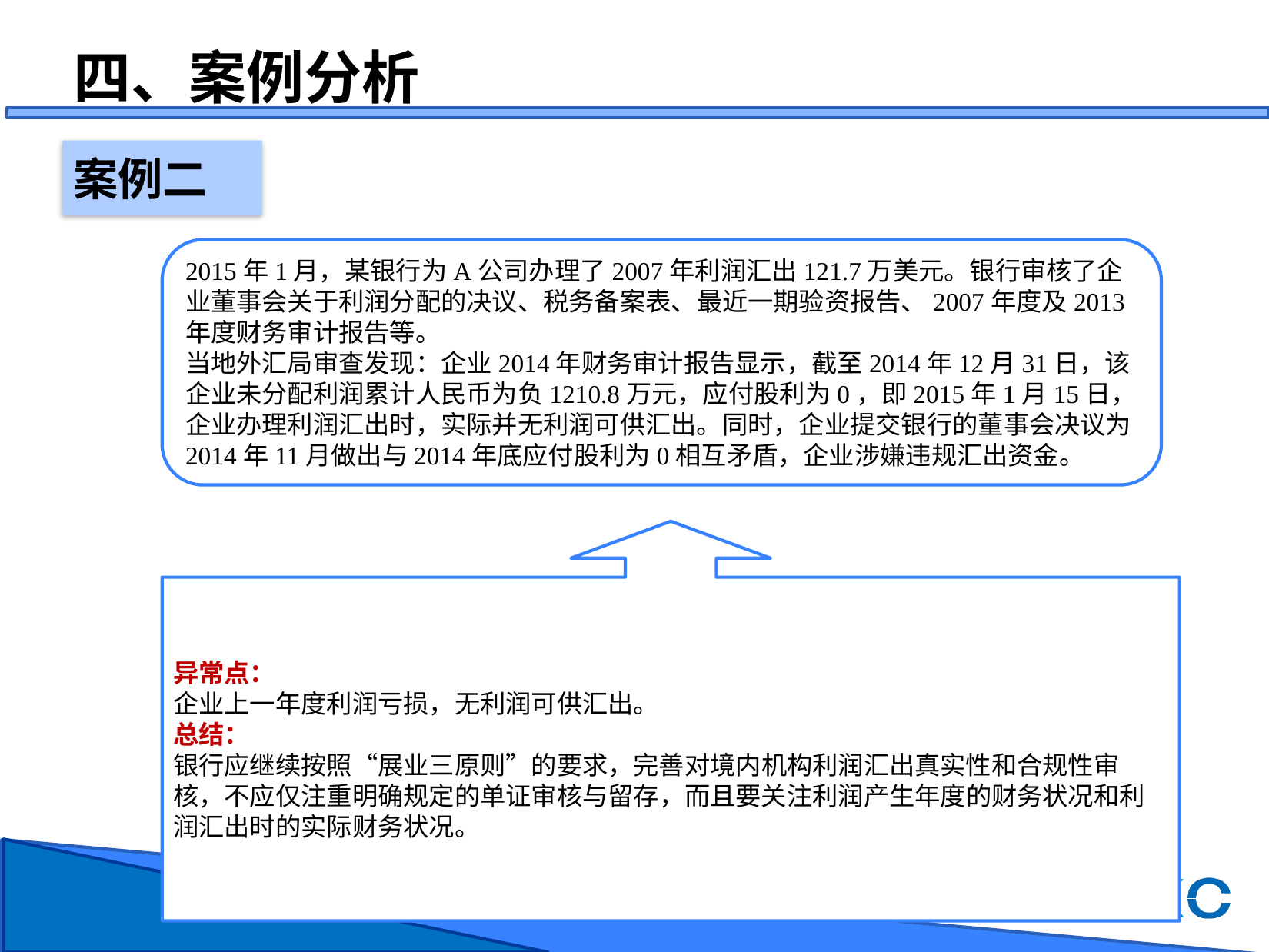

四、案例分析
案例二
2015年1月，某银行为A公司办理了2007年利润汇出121.7万美元。银行审核了企业董事会关于利润分配的决议、税务备案表、最近一期验资报告、2007年度及2013年度财务审计报告等。
当地外汇局审查发现：企业2014年财务审计报告显示，截至2014年12月31日，该企业未分配利润累计人民币为负1210.8万元，应付股利为0，即2015年1月15日，企业办理利润汇出时，实际并无利润可供汇出。同时，企业提交银行的董事会决议为2014年11月做出与2014年底应付股利为0相互矛盾，企业涉嫌违规汇出资金。
异常点：
企业上一年度利润亏损，无利润可供汇出。
总结：
银行应继续按照“展业三原则”的要求，完善对境内机构利润汇出真实性和合规性审核，不应仅注重明确规定的单证审核与留存，而且要关注利润产生年度的财务状况和利润汇出时的实际财务状况。
112